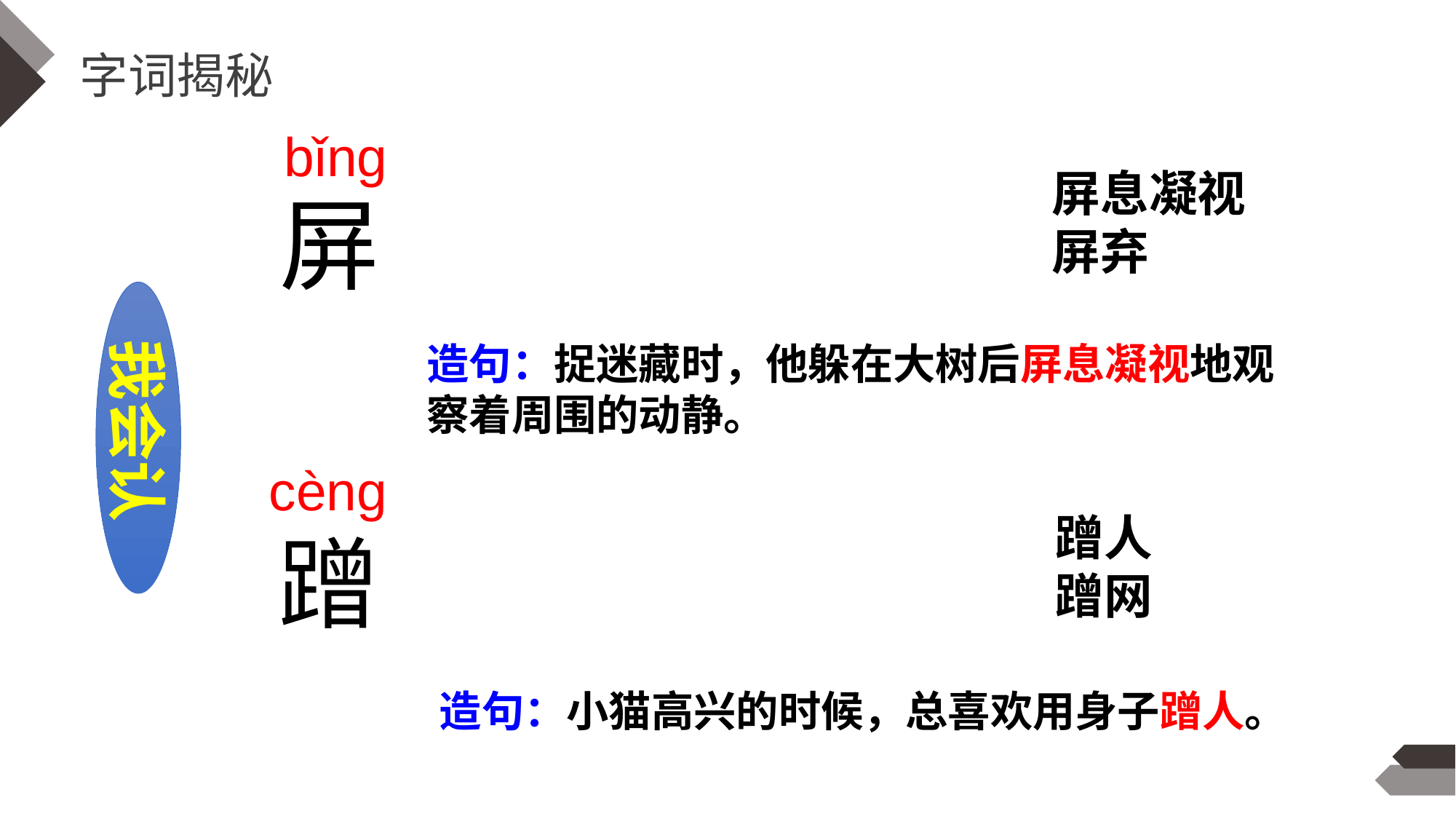

字词揭秘
bǐng
屏息凝视
屏弃
屏

我会认
造句：捉迷藏时，他躲在大树后屏息凝视地观察着周围的动静。
cèng
蹭人
蹭网
蹭
造句：小猫高兴的时候，总喜欢用身子蹭人。